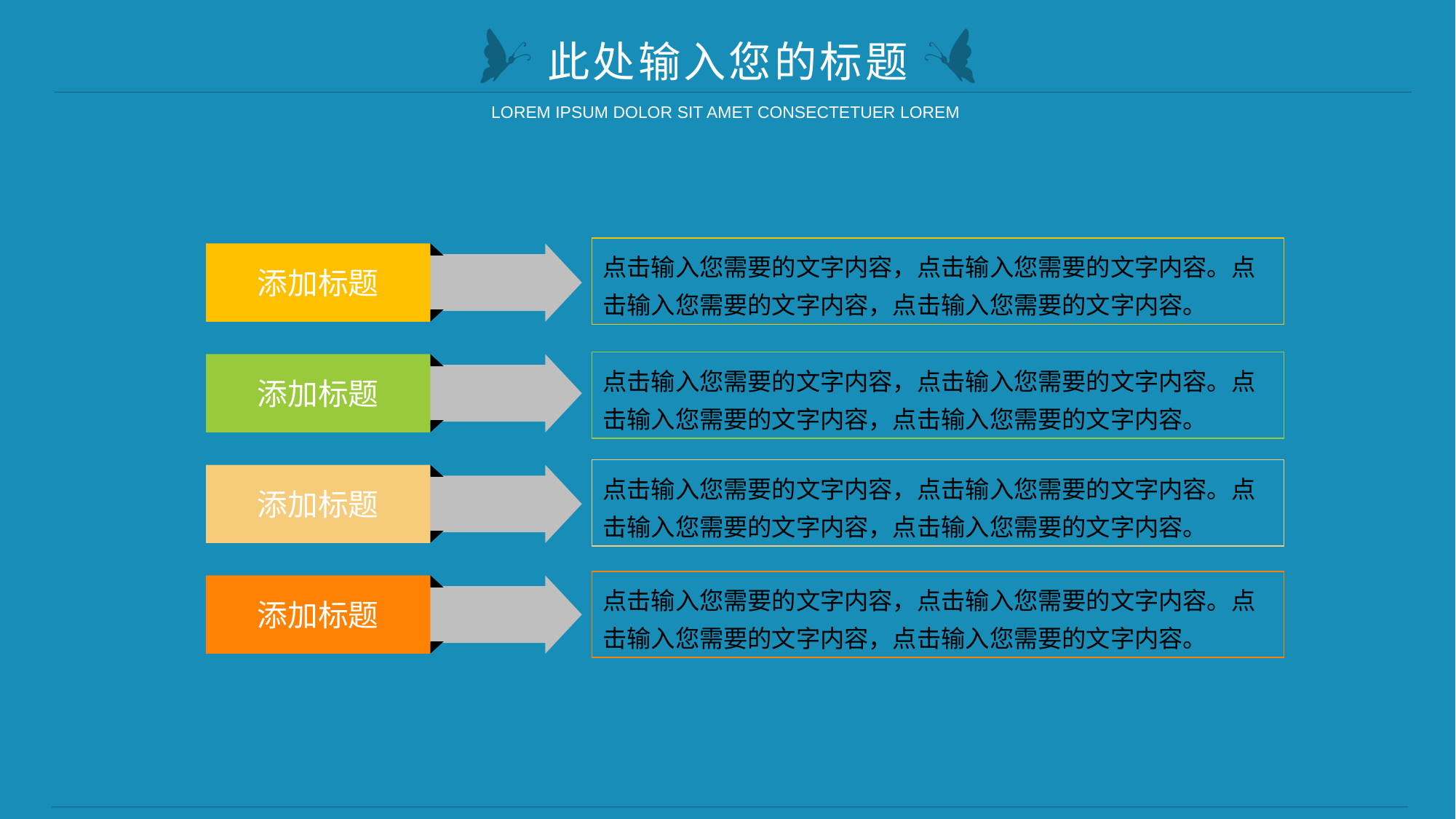

此处输入您的标题
LOREM IPSUM DOLOR SIT AMET CONSECTETUER LOREM
点击输入您需要的文字内容，点击输入您需要的文字内容。点击输入您需要的文字内容，点击输入您需要的文字内容。
添加标题

添加标题

点击输入您需要的文字内容，点击输入您需要的文字内容。点击输入您需要的文字内容，点击输入您需要的文字内容。
点击输入您需要的文字内容，点击输入您需要的文字内容。点击输入您需要的文字内容，点击输入您需要的文字内容。
添加标题

点击输入您需要的文字内容，点击输入您需要的文字内容。点击输入您需要的文字内容，点击输入您需要的文字内容。
添加标题